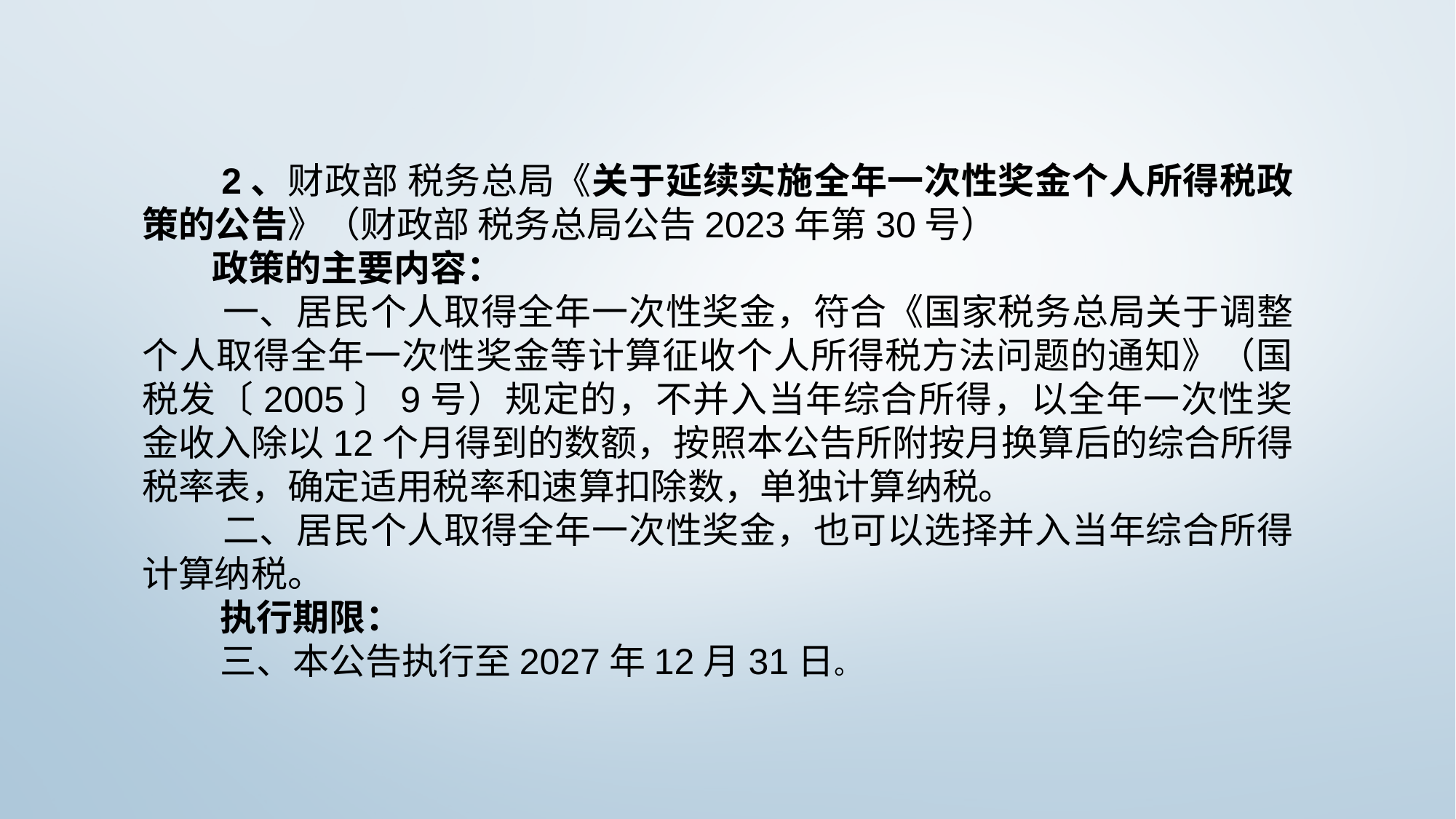

2、财政部 税务总局《关于延续实施全年一次性奖金个人所得税政策的公告》（财政部 税务总局公告2023年第30号）
   政策的主要内容：
    一、居民个人取得全年一次性奖金，符合《国家税务总局关于调整个人取得全年一次性奖金等计算征收个人所得税方法问题的通知》（国税发〔2005〕9号）规定的，不并入当年综合所得，以全年一次性奖金收入除以12个月得到的数额，按照本公告所附按月换算后的综合所得税率表，确定适用税率和速算扣除数，单独计算纳税。
    二、居民个人取得全年一次性奖金，也可以选择并入当年综合所得计算纳税。
    执行期限：
    三、本公告执行至2027年12月31日。